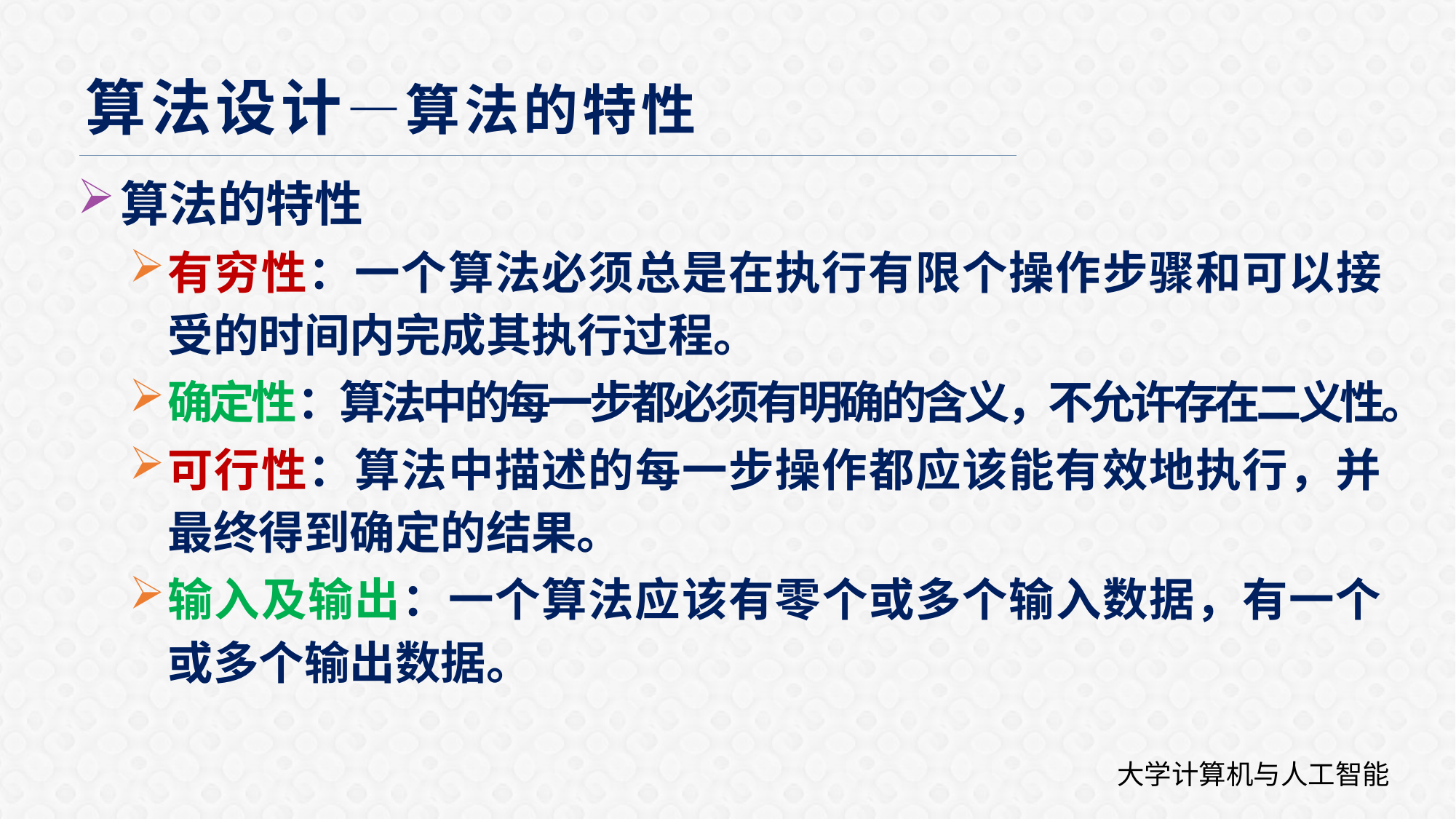

算法设计—算法的特性
算法的特性
有穷性：一个算法必须总是在执行有限个操作步骤和可以接受的时间内完成其执行过程。
确定性：算法中的每一步都必须有明确的含义，不允许存在二义性。
可行性：算法中描述的每一步操作都应该能有效地执行，并最终得到确定的结果。
输入及输出：一个算法应该有零个或多个输入数据，有一个或多个输出数据。